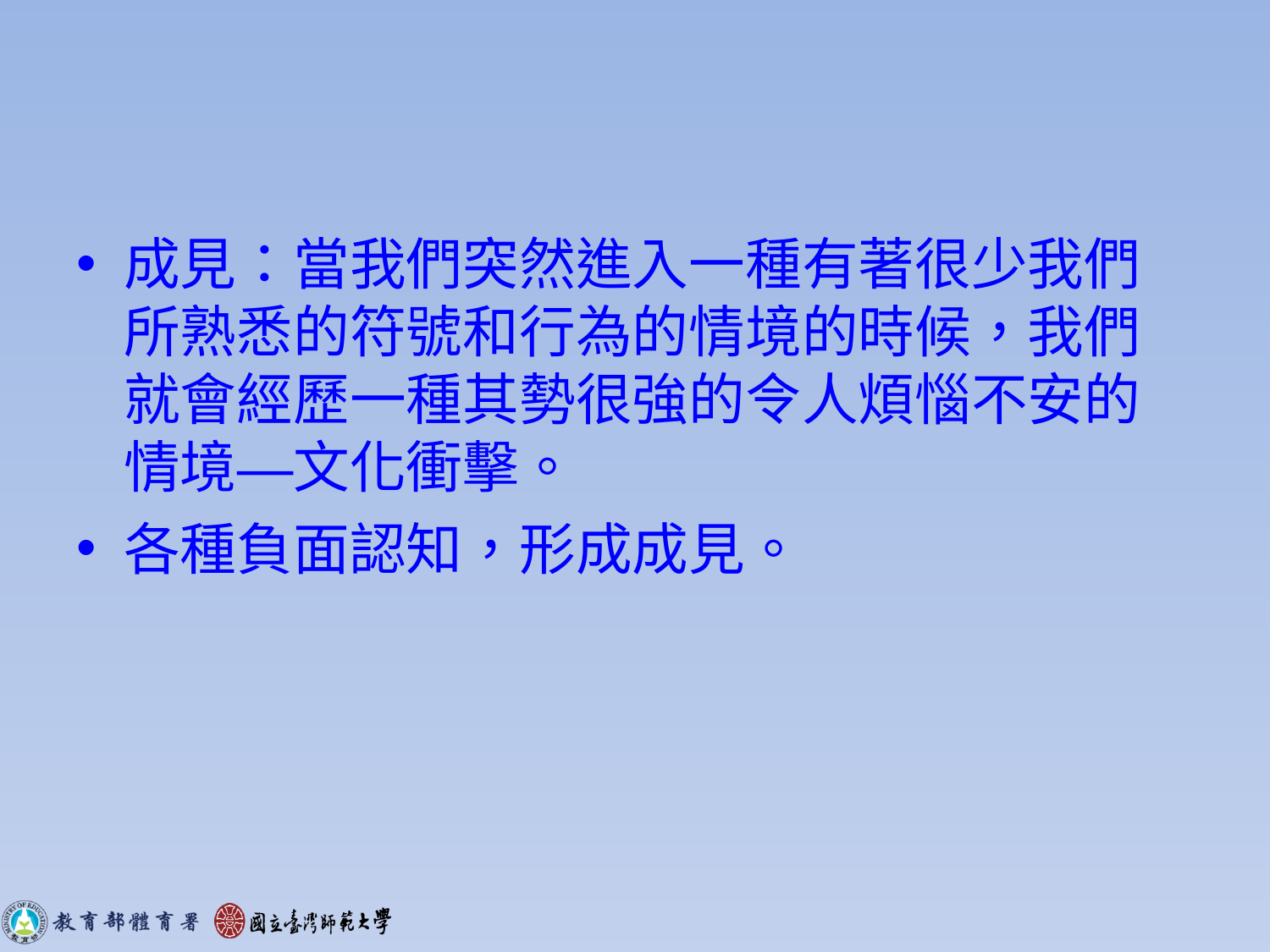

#
成見：當我們突然進入一種有著很少我們所熟悉的符號和行為的情境的時候，我們就會經歷一種其勢很強的令人煩惱不安的情境—文化衝擊。
各種負面認知，形成成見。